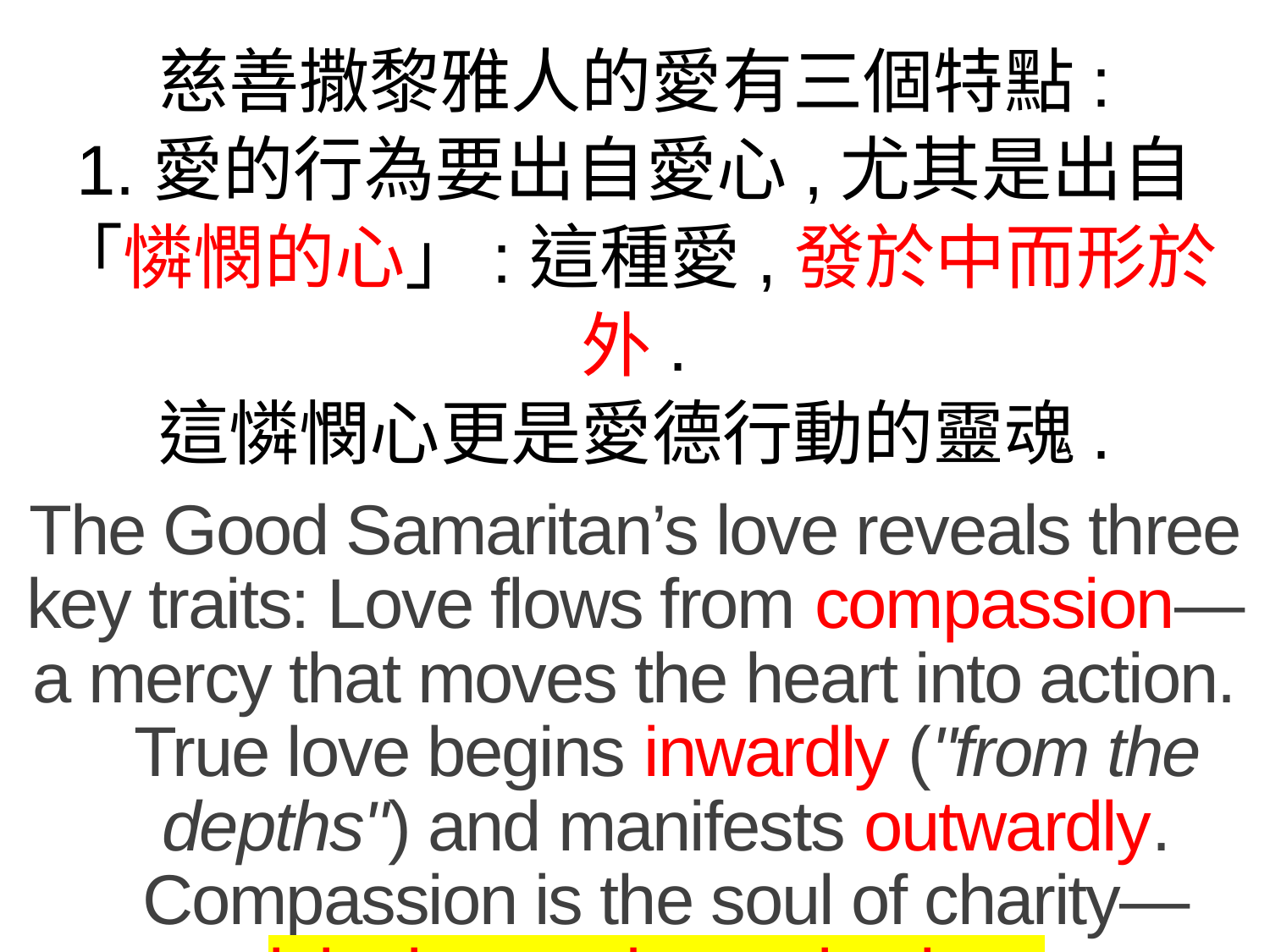

慈善撒黎雅人的愛有三個特點:
1.愛的行為要出自愛心,尤其是出自
「憐憫的心」:這種愛,發於中而形於外.
這憐憫心更是愛德行動的靈魂.
The Good Samaritan’s love reveals three key traits: Love flows from compassion—a mercy that moves the heart into action.
True love begins inwardly ("from the depths") and manifests outwardly.
Compassion is the soul of charity—
it ignites and sustains love.